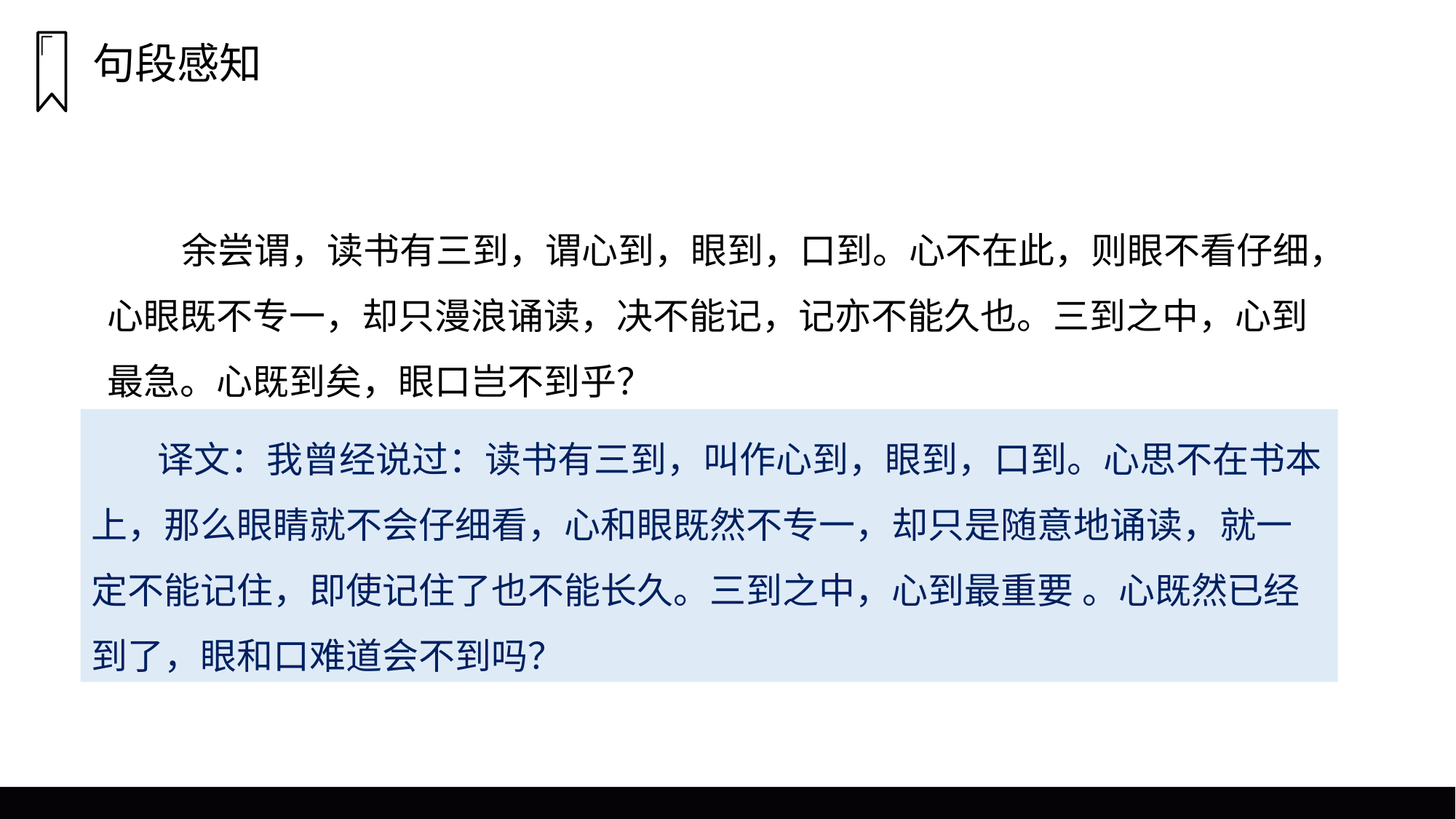

句段感知
        余尝谓，读书有三到，谓心到，眼到，口到。心不在此，则眼不看仔细，心眼既不专一，却只漫浪诵读，决不能记，记亦不能久也。三到之中，心到最急。心既到矣，眼口岂不到乎？
       译文：我曾经说过：读书有三到，叫作心到，眼到，口到。心思不在书本上，那么眼睛就不会仔细看，心和眼既然不专一，却只是随意地诵读，就一定不能记住，即使记住了也不能长久。三到之中，心到最重要 。心既然已经到了，眼和口难道会不到吗？